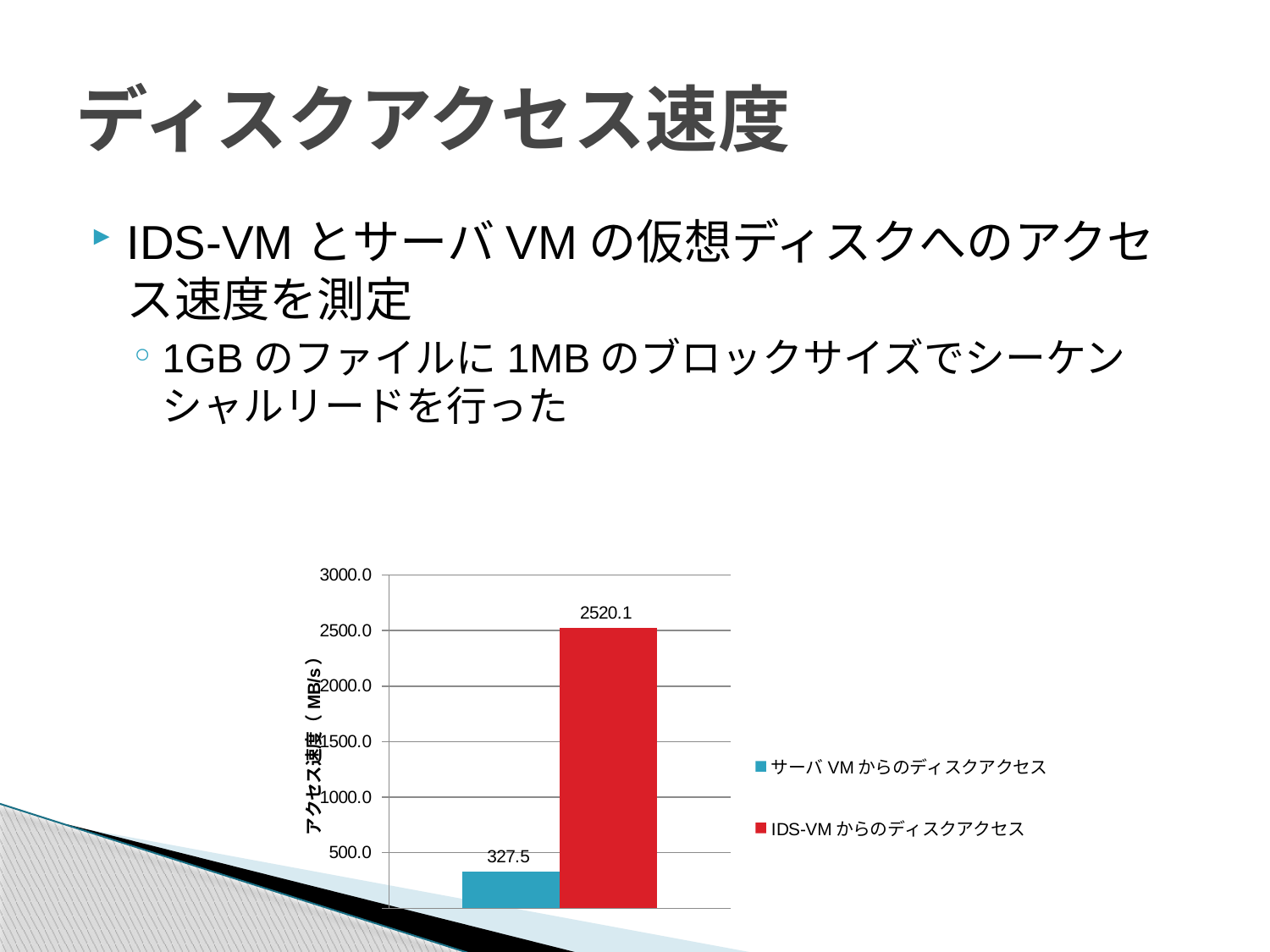

# ディスクアクセス速度
IDS-VMとサーバVMの仮想ディスクへのアクセス速度を測定
1GBのファイルに1MBのブロックサイズでシーケンシャルリードを行った

### Chart

| Category | サーバVMからのディスクアクセス | IDS-VMからのディスクアクセス |
|---|---|---|